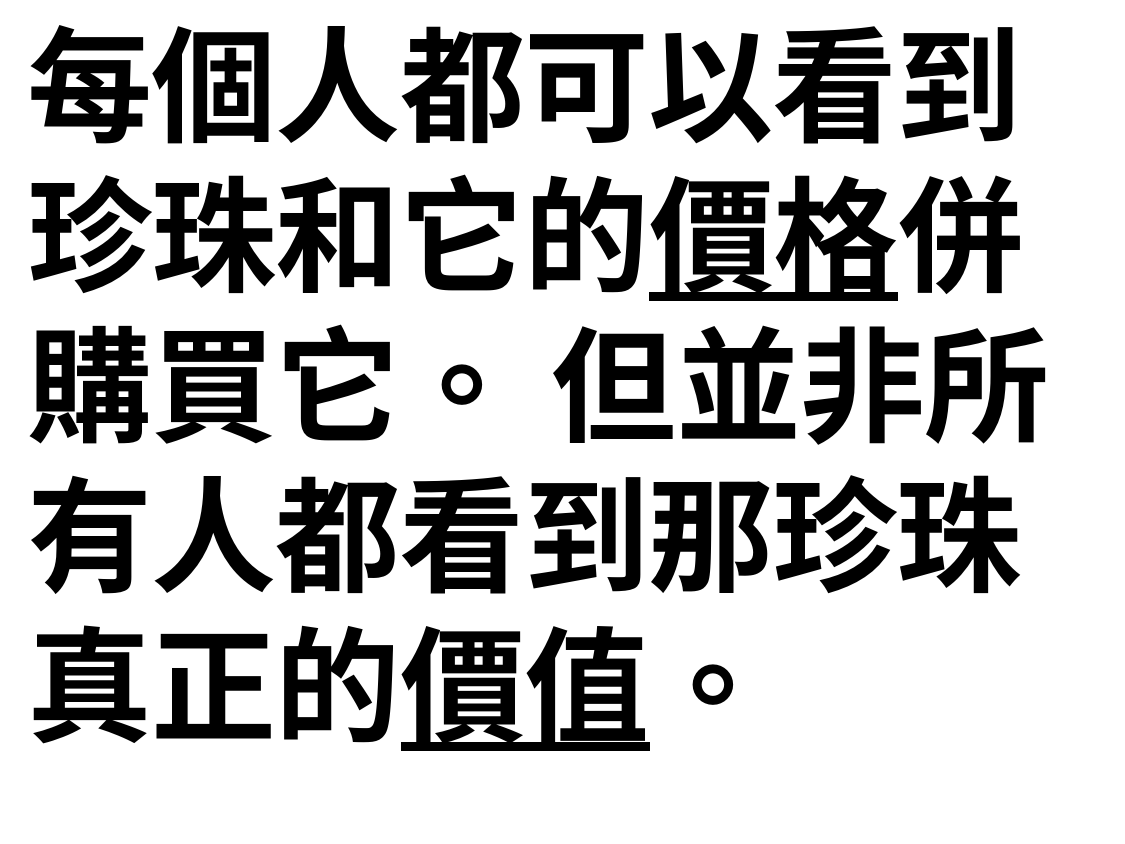

每個人都可以看到珍珠和它的價格併購買它。 但並非所有人都看到那珍珠真正的價值。